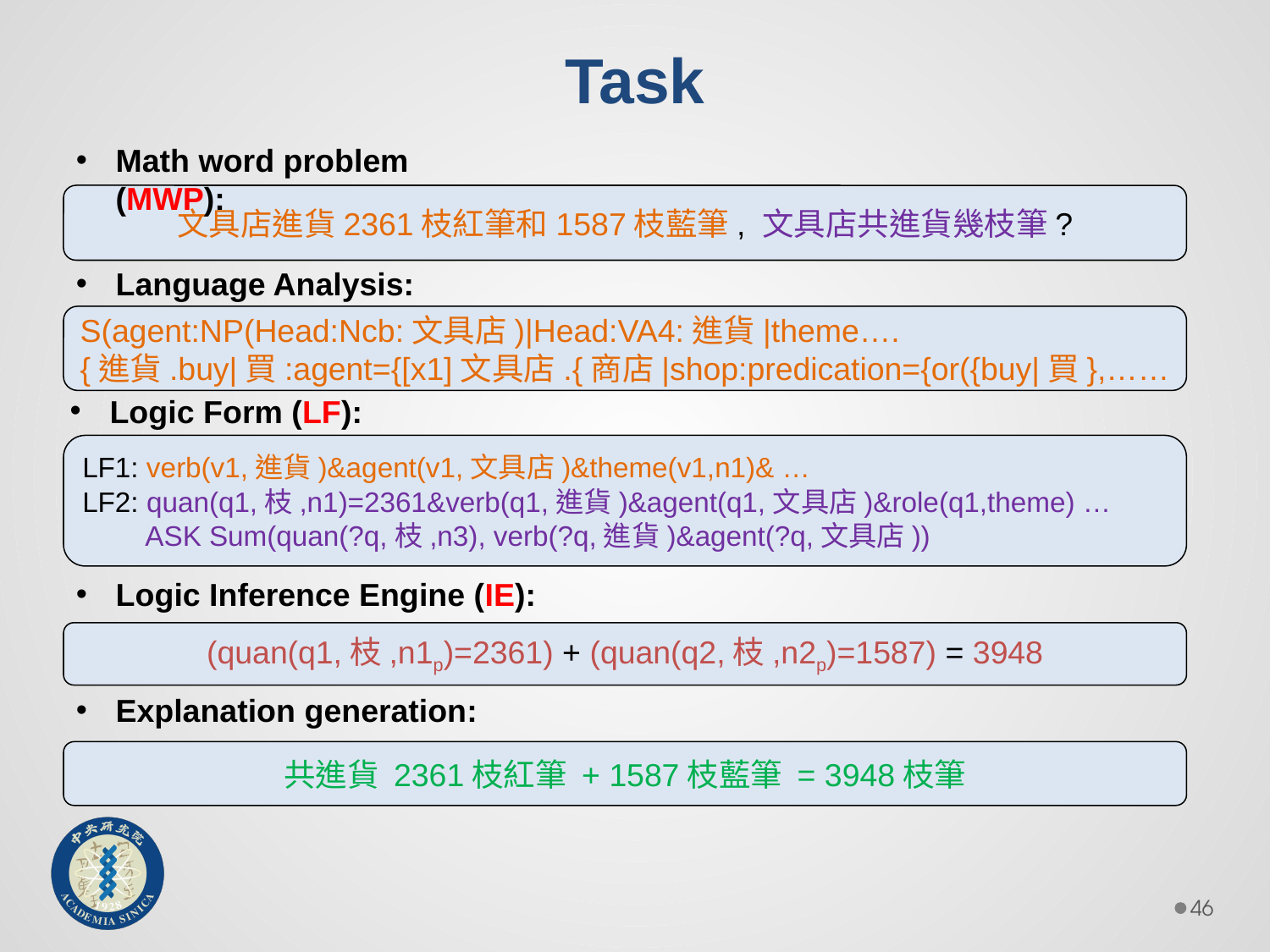

# Task
Math word problem (MWP):

文具店進貨2361枝紅筆和1587枝藍筆, 文具店共進貨幾枝筆?
Language Analysis:
S(agent:NP(Head:Ncb:文具店)|Head:VA4:進貨|theme….
{進貨.buy|買:agent={[x1]文具店.{商店|shop:predication={or({buy|買},……
Logic Form (LF):
LF1: verb(v1,進貨)&agent(v1,文具店)&theme(v1,n1)& …
LF2: quan(q1,枝,n1)=2361&verb(q1,進貨)&agent(q1,文具店)&role(q1,theme) …
        ASK Sum(quan(?q,枝,n3), verb(?q,進貨)&agent(?q,文具店))
Logic Inference Engine (IE):
(quan(q1,枝,n1p)=2361) + (quan(q2,枝,n2p)=1587) = 3948
Explanation generation:
共進貨 2361枝紅筆 + 1587枝藍筆 = 3948枝筆
46